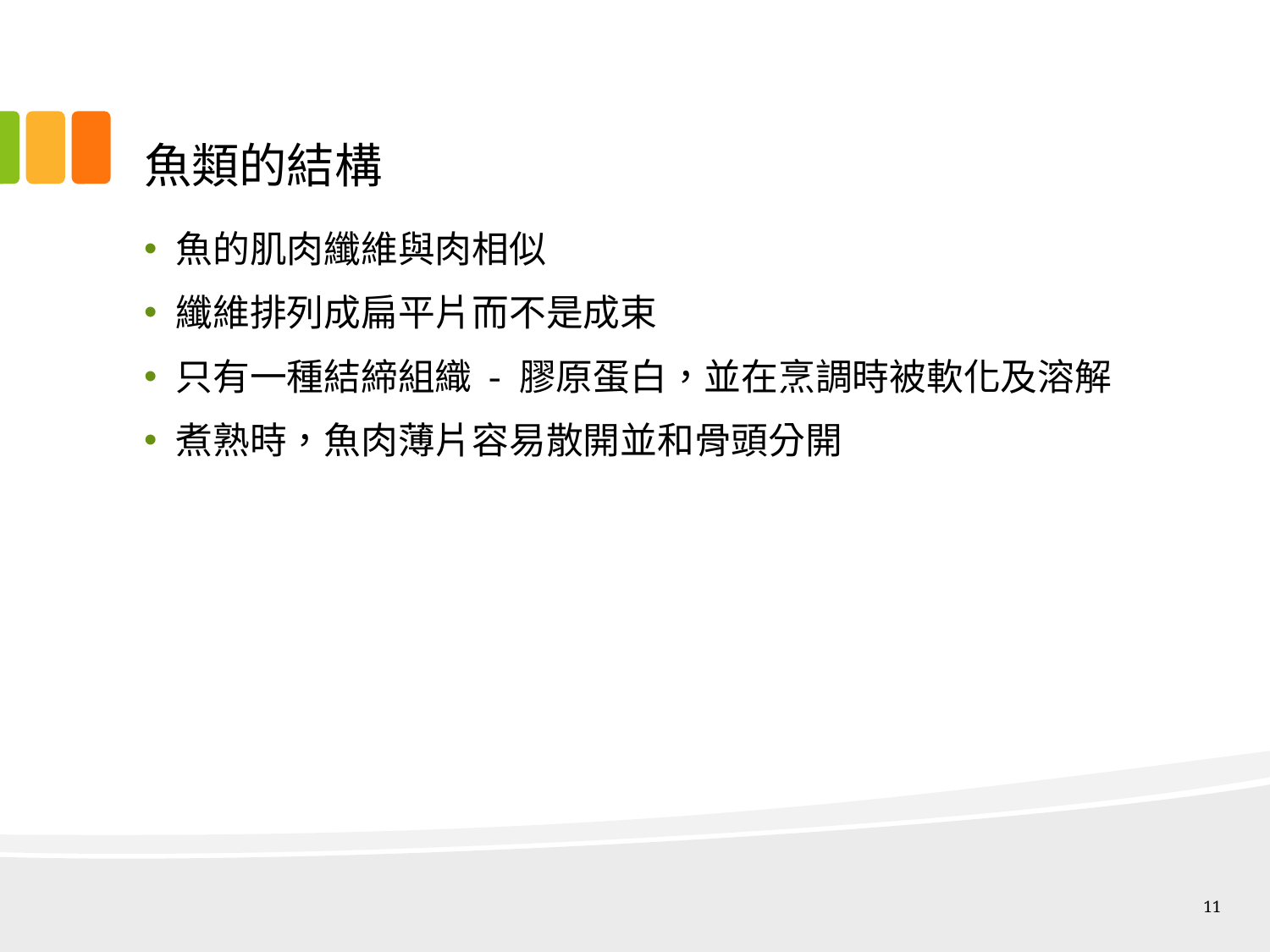

# 魚類的結構
魚的肌肉纖維與肉相似
纖維排列成扁平片而不是成束
只有一種結締組織 - 膠原蛋白，並在烹調時被軟化及溶解
煮熟時，魚肉薄片容易散開並和骨頭分開
11